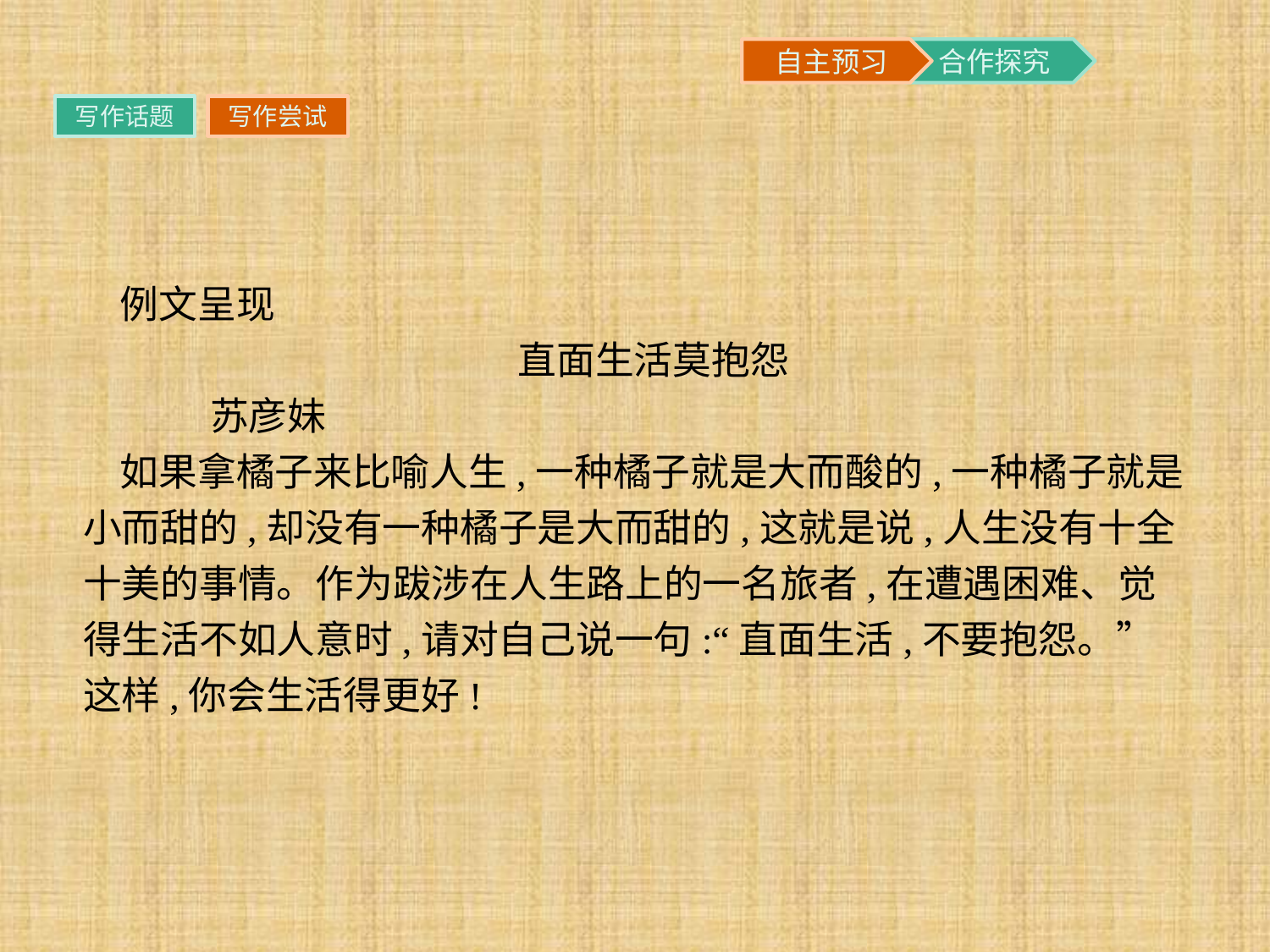

写作话题
写作尝试
例文呈现
直面生活莫抱怨
	苏彦妹
如果拿橘子来比喻人生,一种橘子就是大而酸的,一种橘子就是小而甜的,却没有一种橘子是大而甜的,这就是说,人生没有十全十美的事情。作为跋涉在人生路上的一名旅者,在遭遇困难、觉得生活不如人意时,请对自己说一句:“直面生活,不要抱怨。”这样,你会生活得更好!